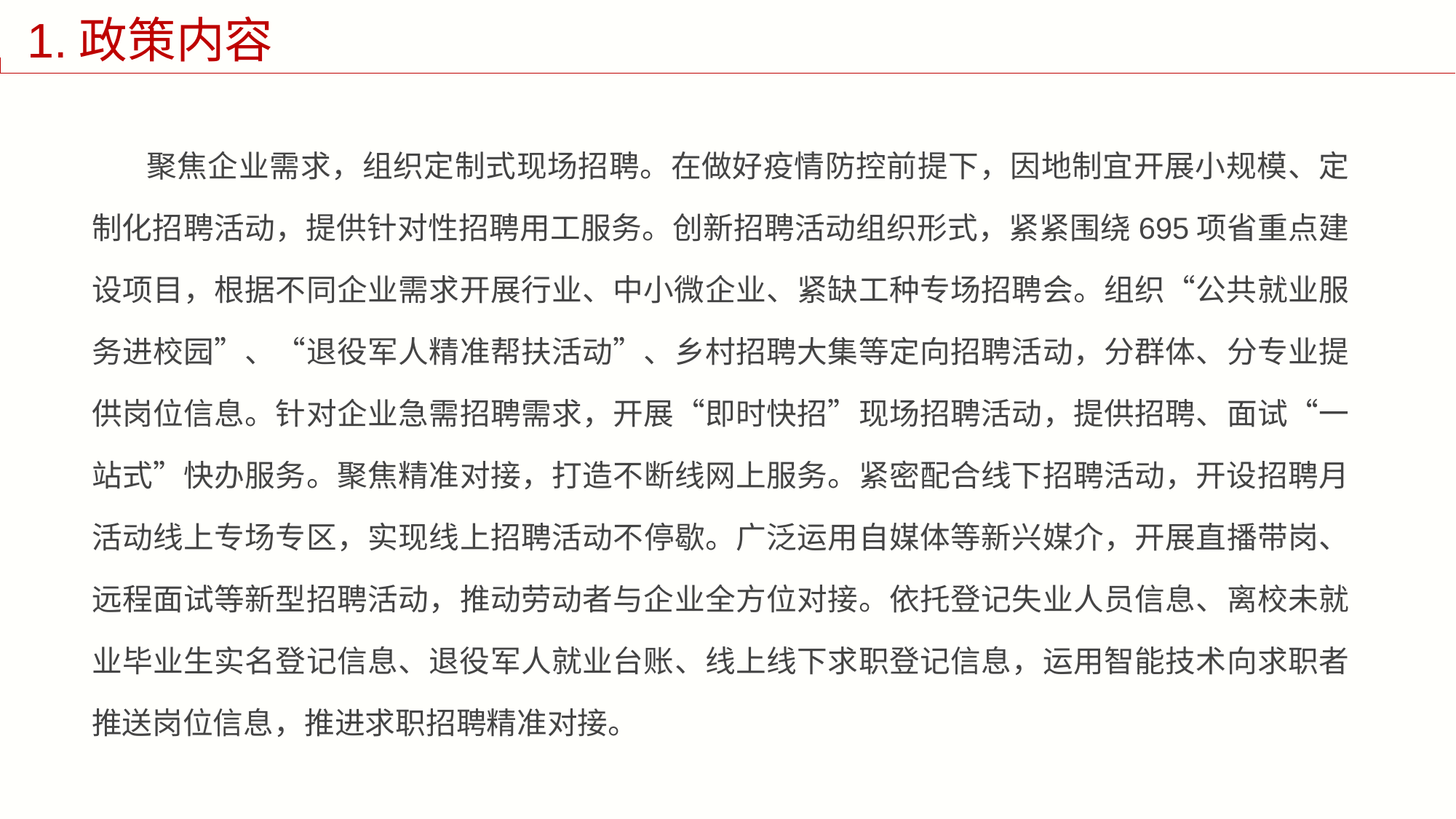

1.政策内容
聚焦企业需求，组织定制式现场招聘。在做好疫情防控前提下，因地制宜开展小规模、定制化招聘活动，提供针对性招聘用工服务。创新招聘活动组织形式，紧紧围绕695项省重点建设项目，根据不同企业需求开展行业、中小微企业、紧缺工种专场招聘会。组织“公共就业服务进校园”、“退役军人精准帮扶活动”、乡村招聘大集等定向招聘活动，分群体、分专业提供岗位信息。针对企业急需招聘需求，开展“即时快招”现场招聘活动，提供招聘、面试“一站式”快办服务。聚焦精准对接，打造不断线网上服务。紧密配合线下招聘活动，开设招聘月活动线上专场专区，实现线上招聘活动不停歇。广泛运用自媒体等新兴媒介，开展直播带岗、远程面试等新型招聘活动，推动劳动者与企业全方位对接。依托登记失业人员信息、离校未就业毕业生实名登记信息、退役军人就业台账、线上线下求职登记信息，运用智能技术向求职者推送岗位信息，推进求职招聘精准对接。